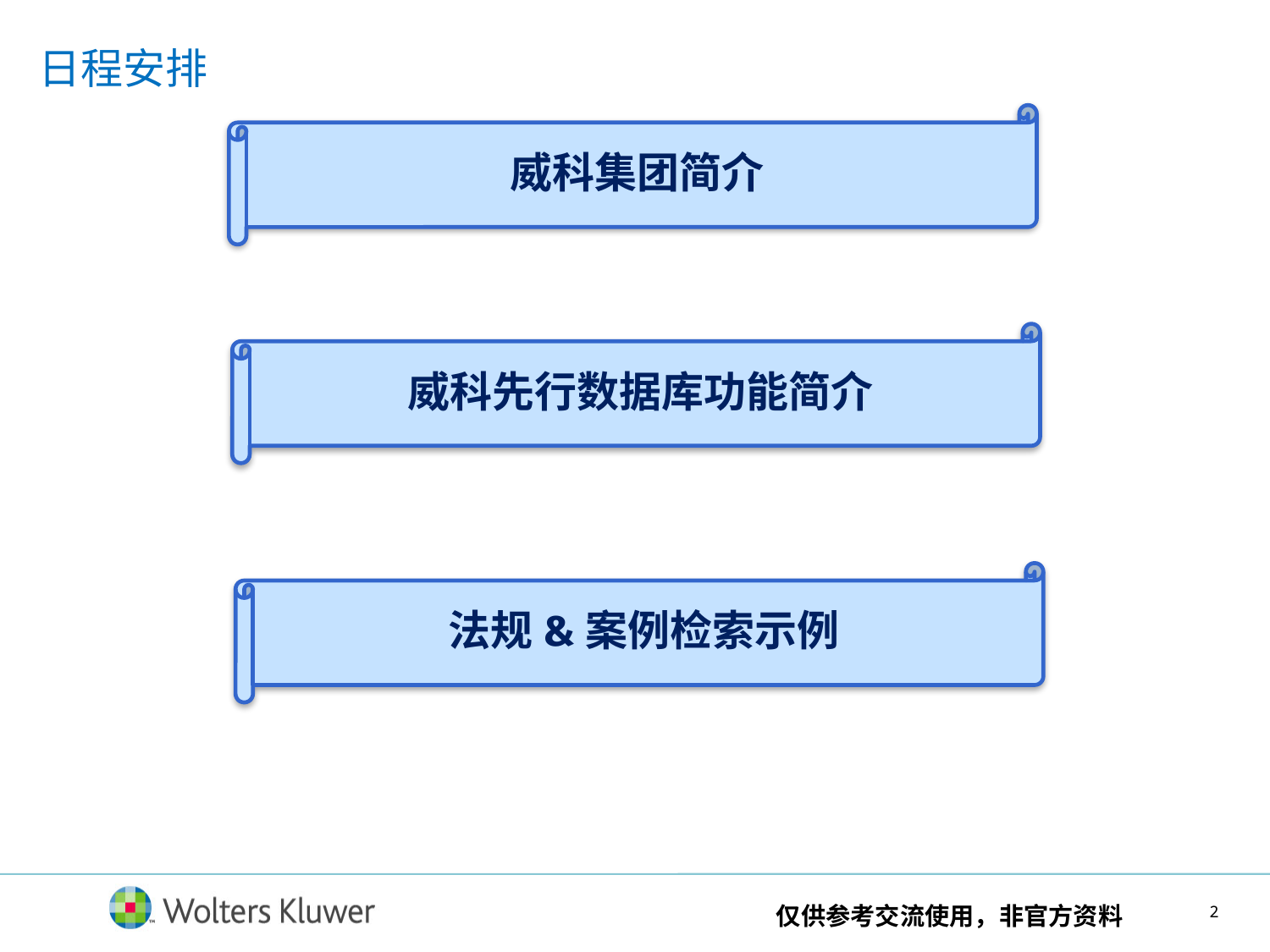

日程安排
威科集团简介
威科先行数据库功能简介
法规&案例检索示例
仅供参考交流使用，非官方资料
2